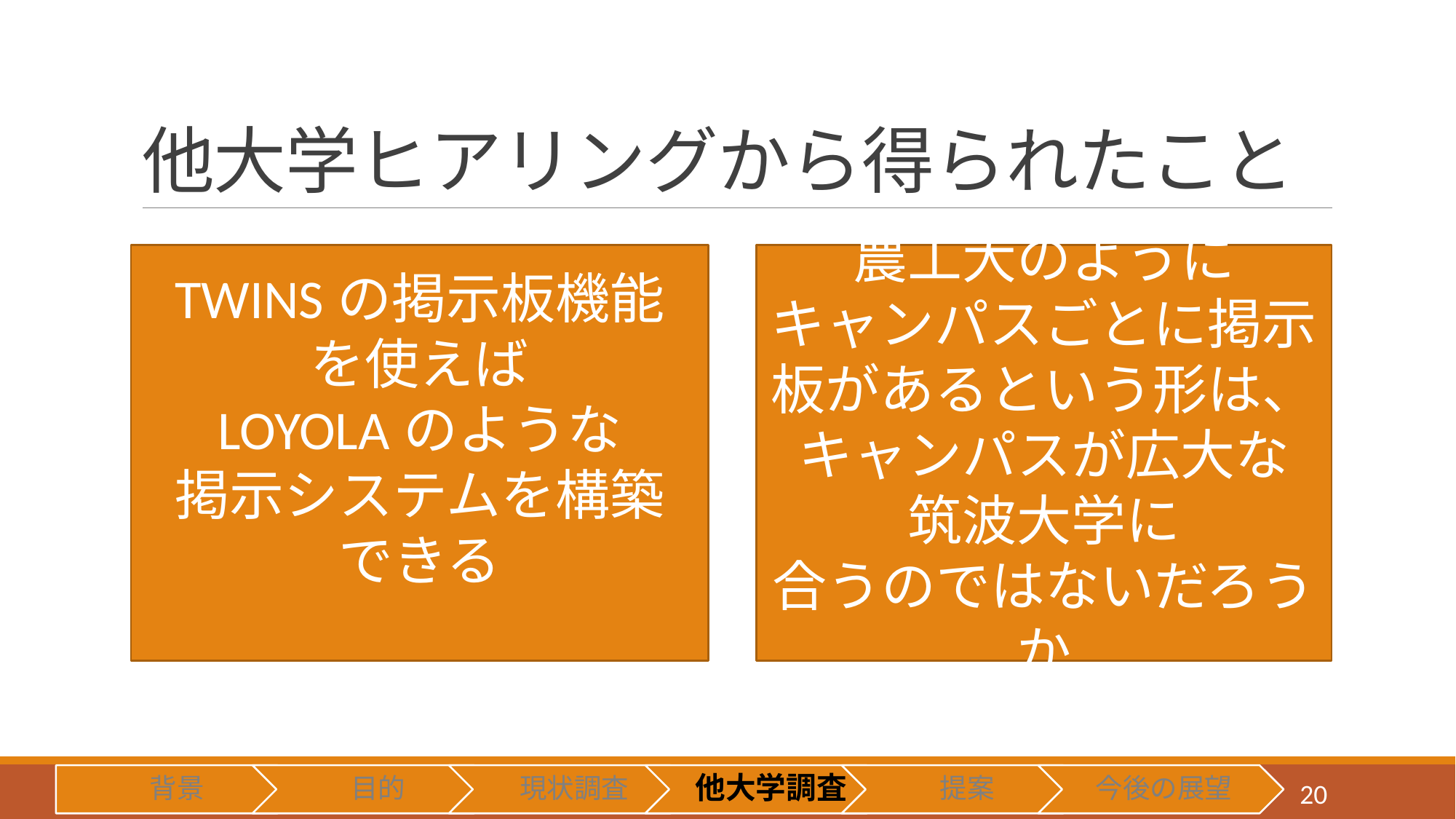

# 他大学ヒアリングから得られたこと
農工大のように
キャンパスごとに掲示板があるという形は、
キャンパスが広大な
筑波大学に
合うのではないだろうか
TWINSの掲示板機能
を使えば
LOYOLAのような
掲示システムを構築
できる

背景
目的
現状調査
他大学調査
提案
今後の展望
20